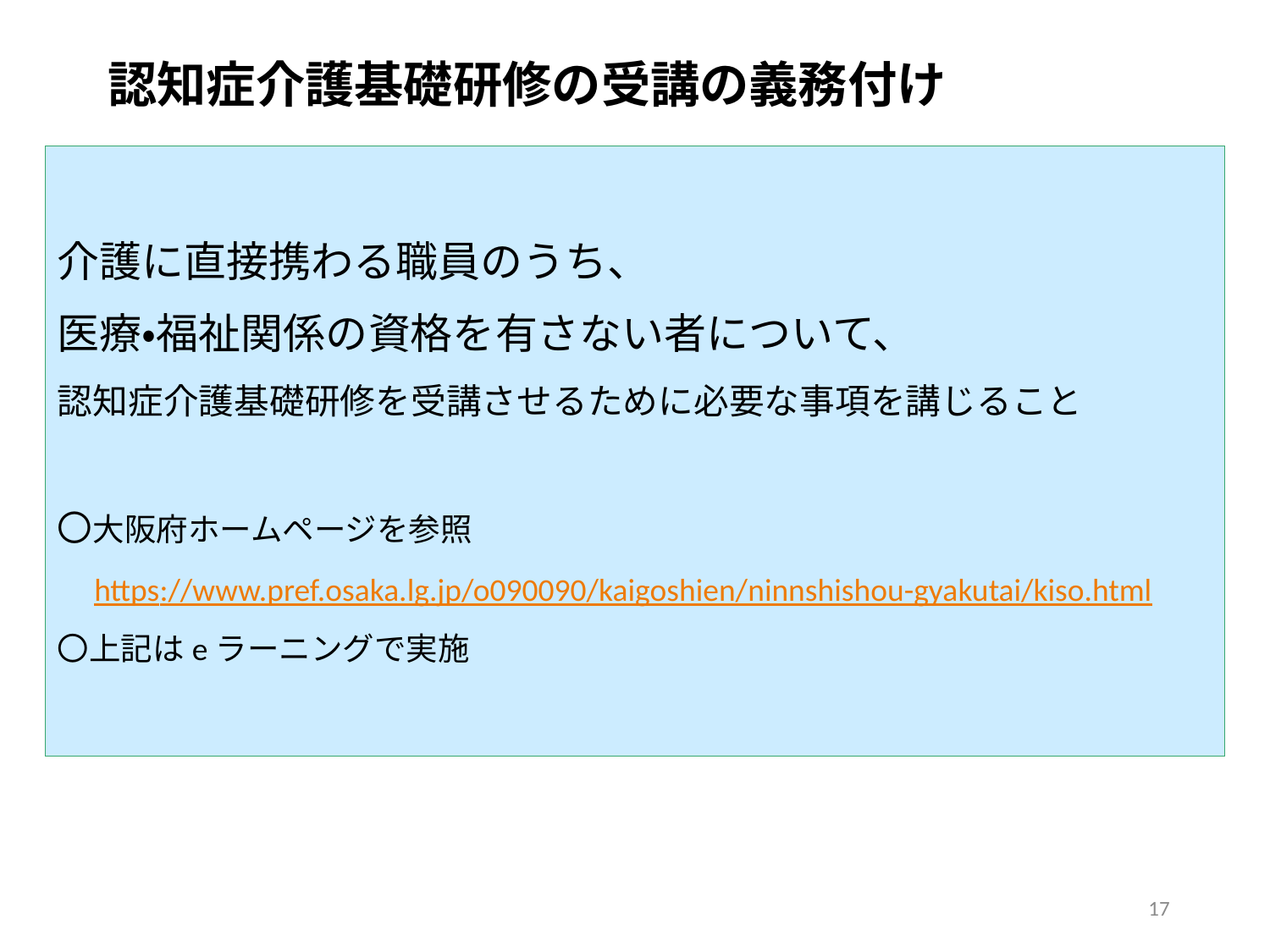

# 認知症介護基礎研修の受講の義務付け
介護に直接携わる職員のうち、
医療・福祉関係の資格を有さない者について、
認知症介護基礎研修を受講させるために必要な事項を講じること

〇大阪府ホームページを参照
https://www.pref.osaka.lg.jp/o090090/kaigoshien/ninnshishou-gyakutai/kiso.html
〇上記はeラーニングで実施
17